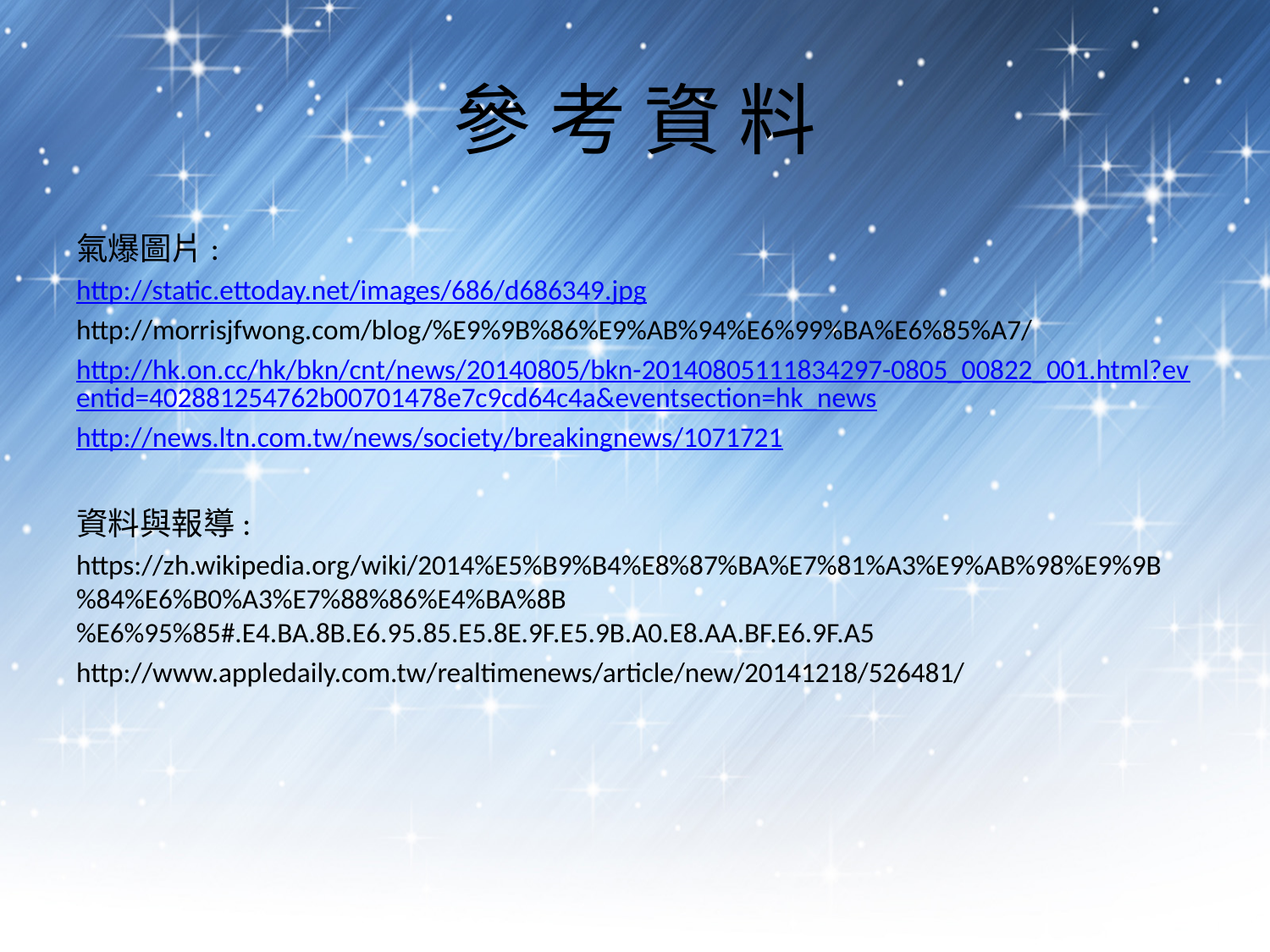

# 參 考 資 料
氣爆圖片:
http://static.ettoday.net/images/686/d686349.jpg
http://morrisjfwong.com/blog/%E9%9B%86%E9%AB%94%E6%99%BA%E6%85%A7/
http://hk.on.cc/hk/bkn/cnt/news/20140805/bkn-20140805111834297-0805_00822_001.html?eventid=402881254762b00701478e7c9cd64c4a&eventsection=hk_news
http://news.ltn.com.tw/news/society/breakingnews/1071721

資料與報導:
https://zh.wikipedia.org/wiki/2014%E5%B9%B4%E8%87%BA%E7%81%A3%E9%AB%98%E9%9B%84%E6%B0%A3%E7%88%86%E4%BA%8B%E6%95%85#.E4.BA.8B.E6.95.85.E5.8E.9F.E5.9B.A0.E8.AA.BF.E6.9F.A5
http://www.appledaily.com.tw/realtimenews/article/new/20141218/526481/